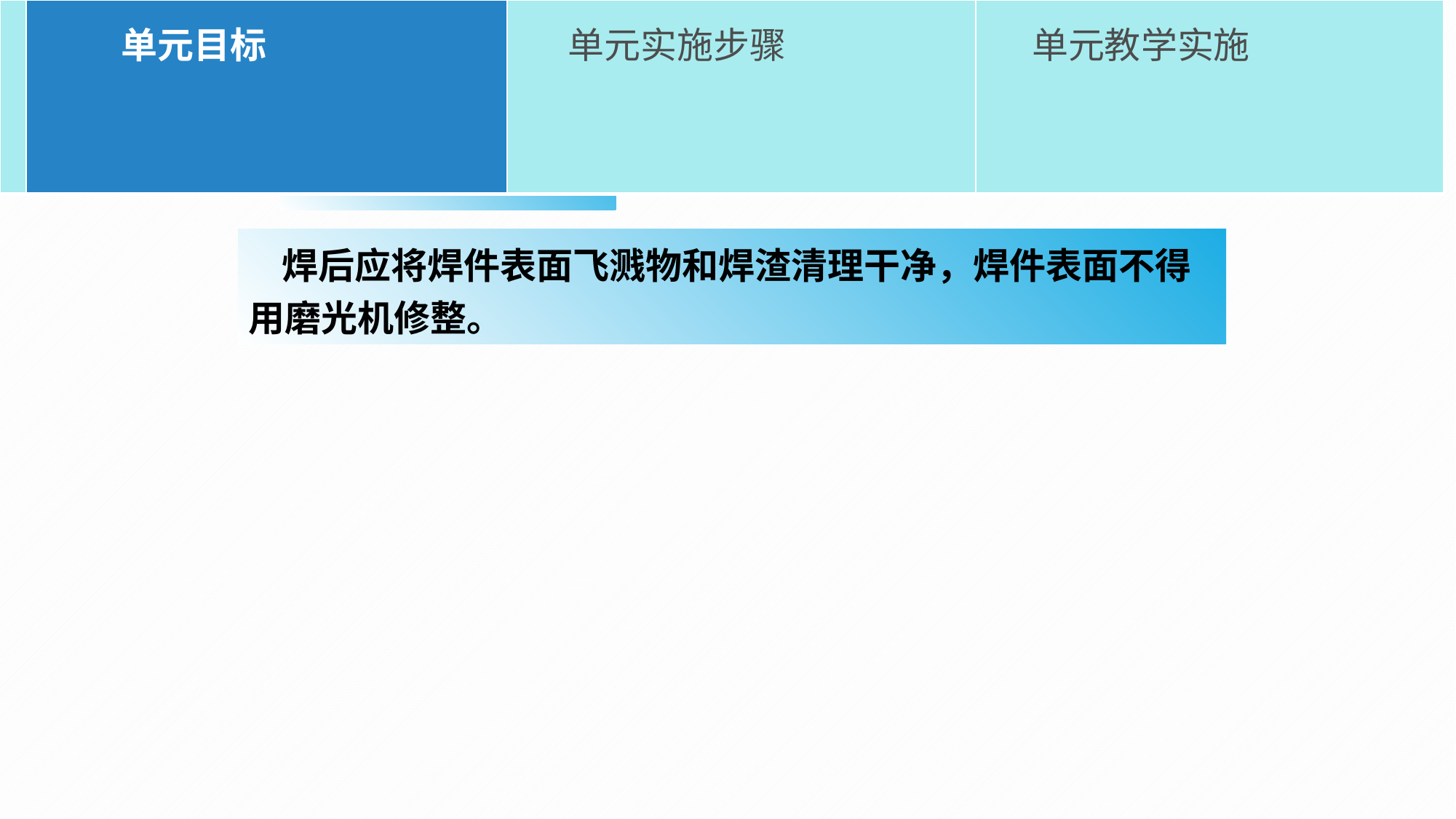

|  | 单元目标 | 单元实施步骤 | 单元教学实施 |
| --- | --- | --- | --- |
3、焊后清理
   焊后应将焊件表面飞溅物和焊渣清理干净，焊件表面不得用磨光机修整。